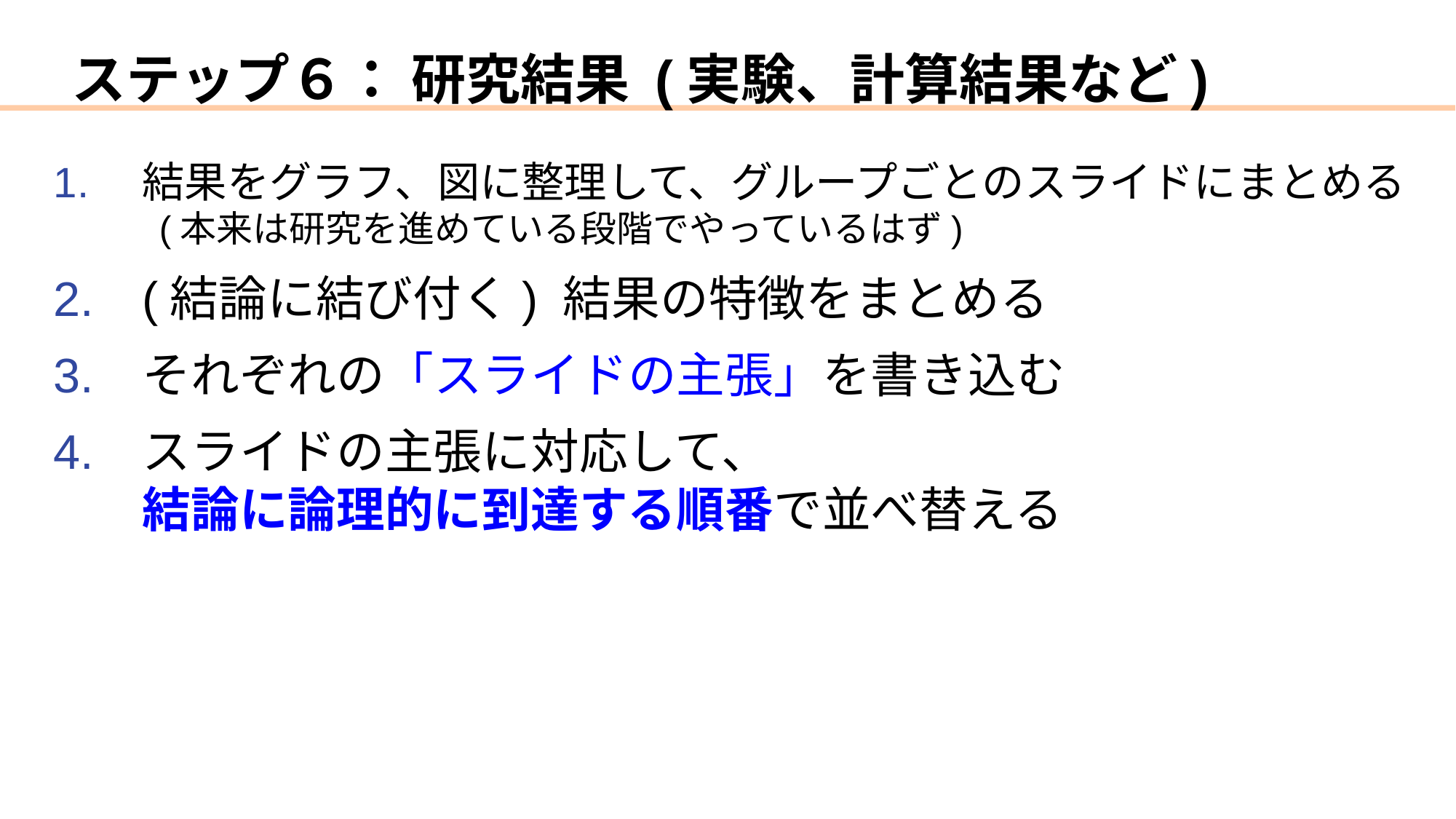

# ステップ６： 研究結果 (実験、計算結果など)
結果をグラフ、図に整理して、グループごとのスライドにまとめる
 (本来は研究を進めている段階でやっているはず)
(結論に結び付く) 結果の特徴をまとめる
それぞれの「スライドの主張」を書き込む
スライドの主張に対応して、
結論に論理的に到達する順番で並べ替える